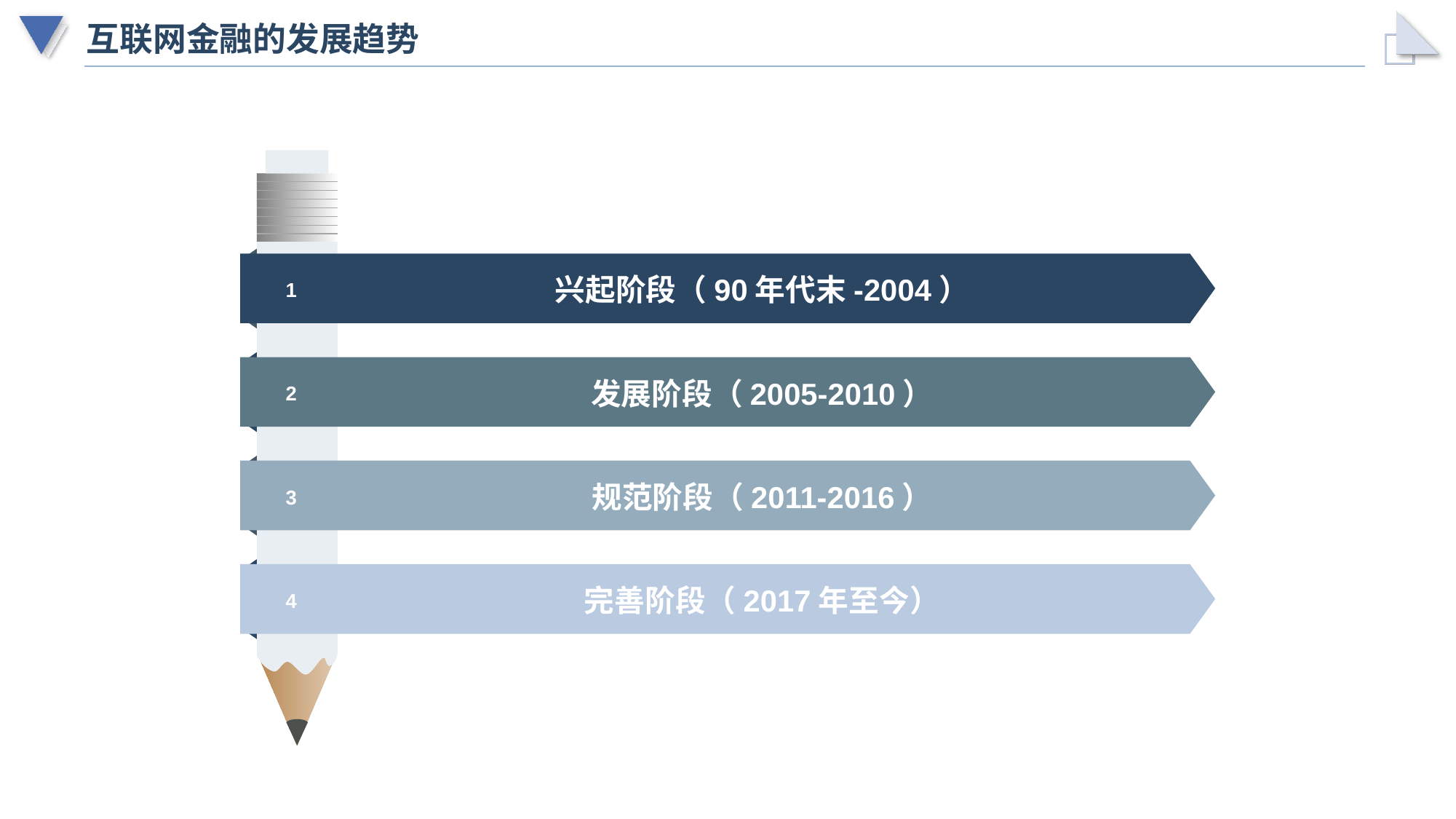

# 互联网金融的发展趋势

兴起阶段（90年代末-2004）
1

发展阶段（2005-2010）
2

规范阶段（2011-2016）
3

完善阶段（2017年至今）
4